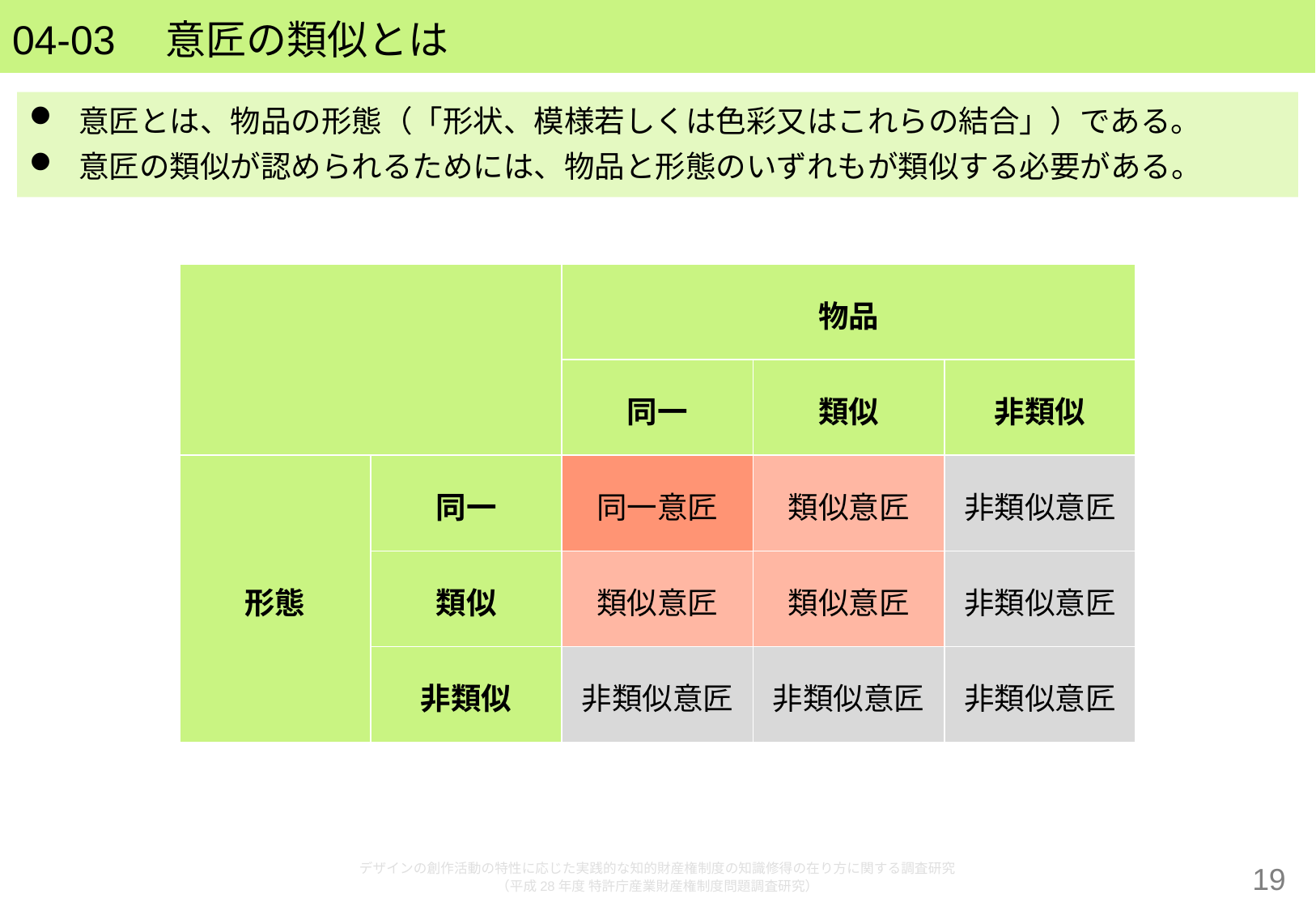

# 04-03　意匠の類似とは
意匠とは、物品の形態（「形状、模様若しくは色彩又はこれらの結合」）である。
意匠の類似が認められるためには、物品と形態のいずれもが類似する必要がある。
|  |  | 物品 |  |  |
| --- | --- | --- | --- | --- |
|  |  | 同一 | 類似 | 非類似 |
| 形態 | 同一 | 同一意匠 | 類似意匠 | 非類似意匠 |
|  | 類似 | 類似意匠 | 類似意匠 | 非類似意匠 |
|  | 非類似 | 非類似意匠 | 非類似意匠 | 非類似意匠 |
デザインの創作活動の特性に応じた実践的な知的財産権制度の知識修得の在り方に関する調査研究
（平成28年度 特許庁産業財産権制度問題調査研究）
19